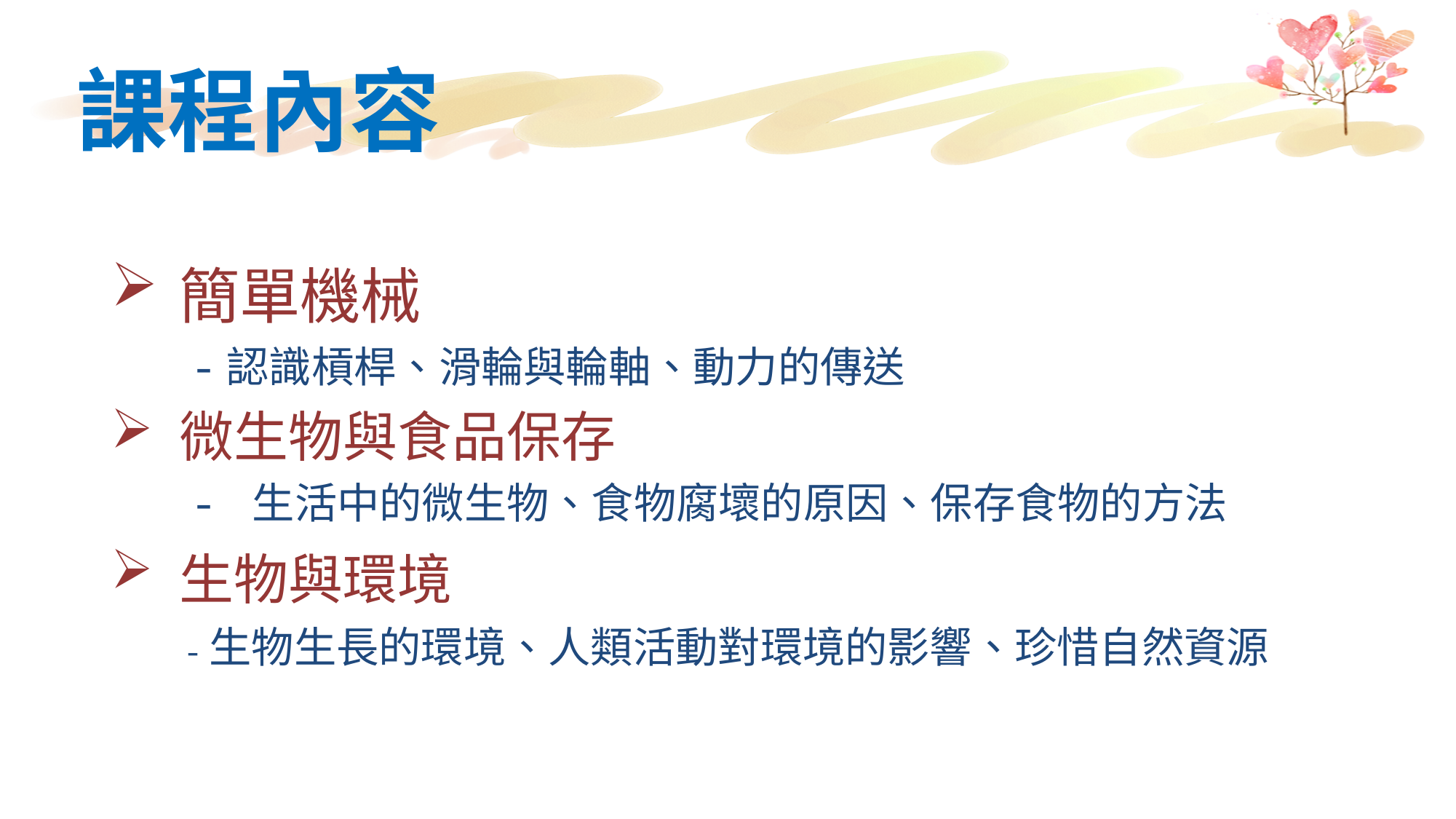

# 課程內容
簡單機械
 -認識槓桿、滑輪與輪軸、動力的傳送
微生物與食品保存
 - 生活中的微生物、食物腐壞的原因、保存食物的方法
生物與環境
 -生物生長的環境、人類活動對環境的影響、珍惜自然資源